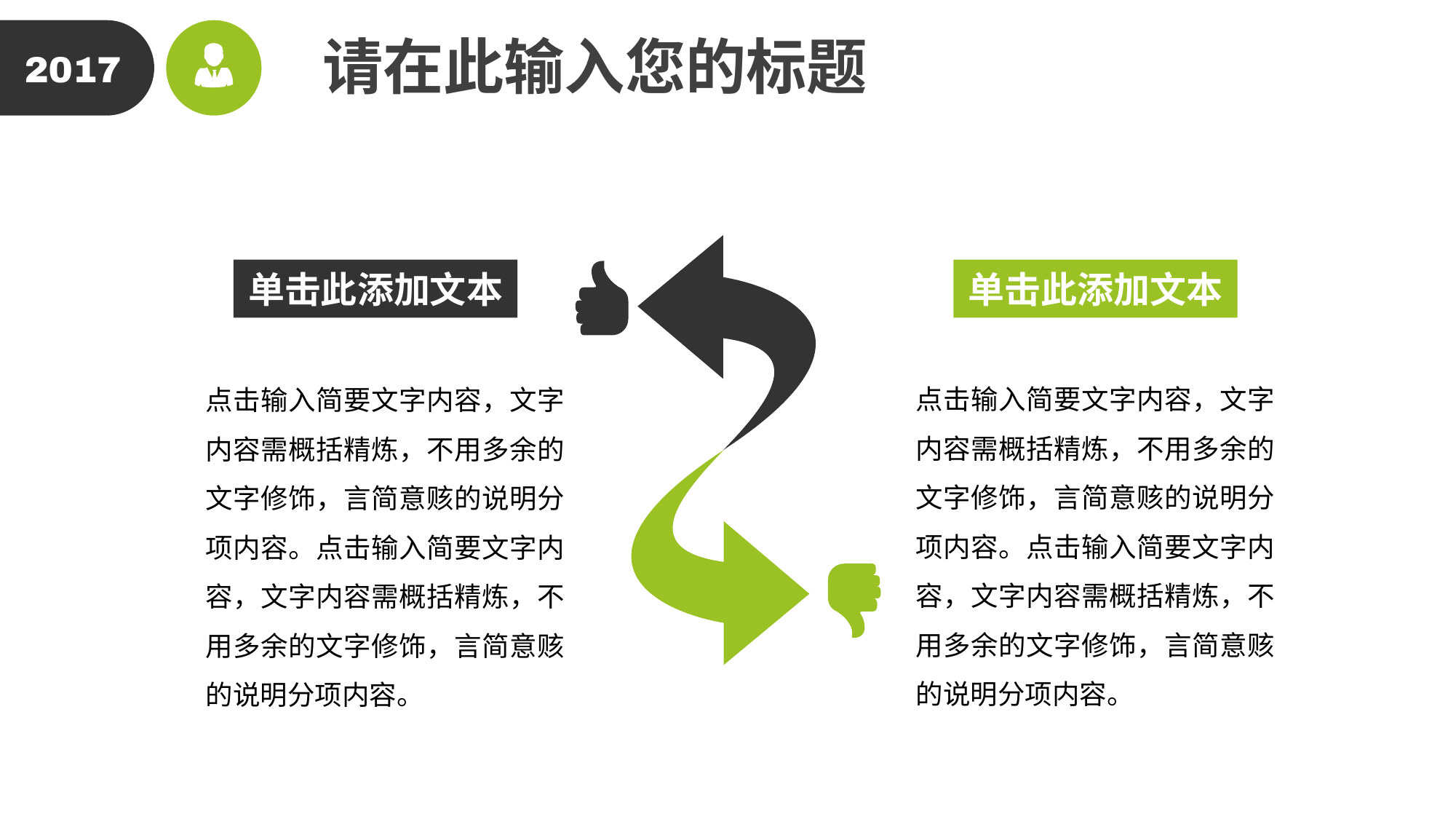

2017

请在此输入您的标题

单击此添加文本

单击此添加文本
点击输入简要文字内容，文字内容需概括精炼，不用多余的文字修饰，言简意赅的说明分项内容。点击输入简要文字内容，文字内容需概括精炼，不用多余的文字修饰，言简意赅的说明分项内容。
点击输入简要文字内容，文字内容需概括精炼，不用多余的文字修饰，言简意赅的说明分项内容。点击输入简要文字内容，文字内容需概括精炼，不用多余的文字修饰，言简意赅的说明分项内容。